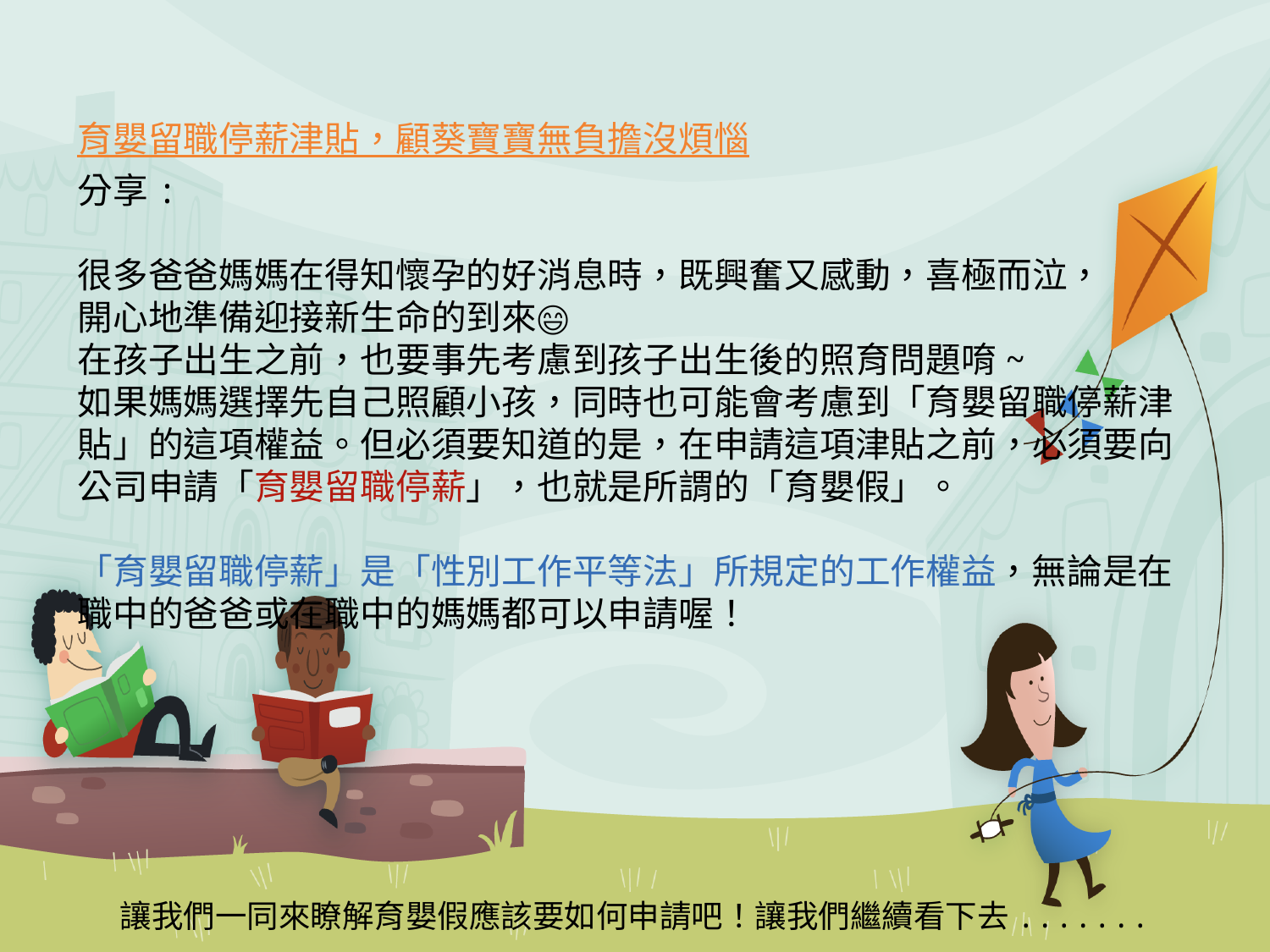

育嬰留職停薪津貼，顧葵寶寶無負擔沒煩惱
分享:

很多爸爸媽媽在得知懷孕的好消息時，既興奮又感動，喜極而泣，
開心地準備迎接新生命的到來😄
在孩子出生之前，也要事先考慮到孩子出生後的照育問題唷~
如果媽媽選擇先自己照顧小孩，同時也可能會考慮到「育嬰留職停薪津貼」的這項權益。但必須要知道的是，在申請這項津貼之前，必須要向公司申請「育嬰留職停薪」，也就是所謂的「育嬰假」。
「育嬰留職停薪」是「性別工作平等法」所規定的工作權益，無論是在職中的爸爸或在職中的媽媽都可以申請喔！

讓我們一同來瞭解育嬰假應該要如何申請吧！讓我們繼續看下去.......